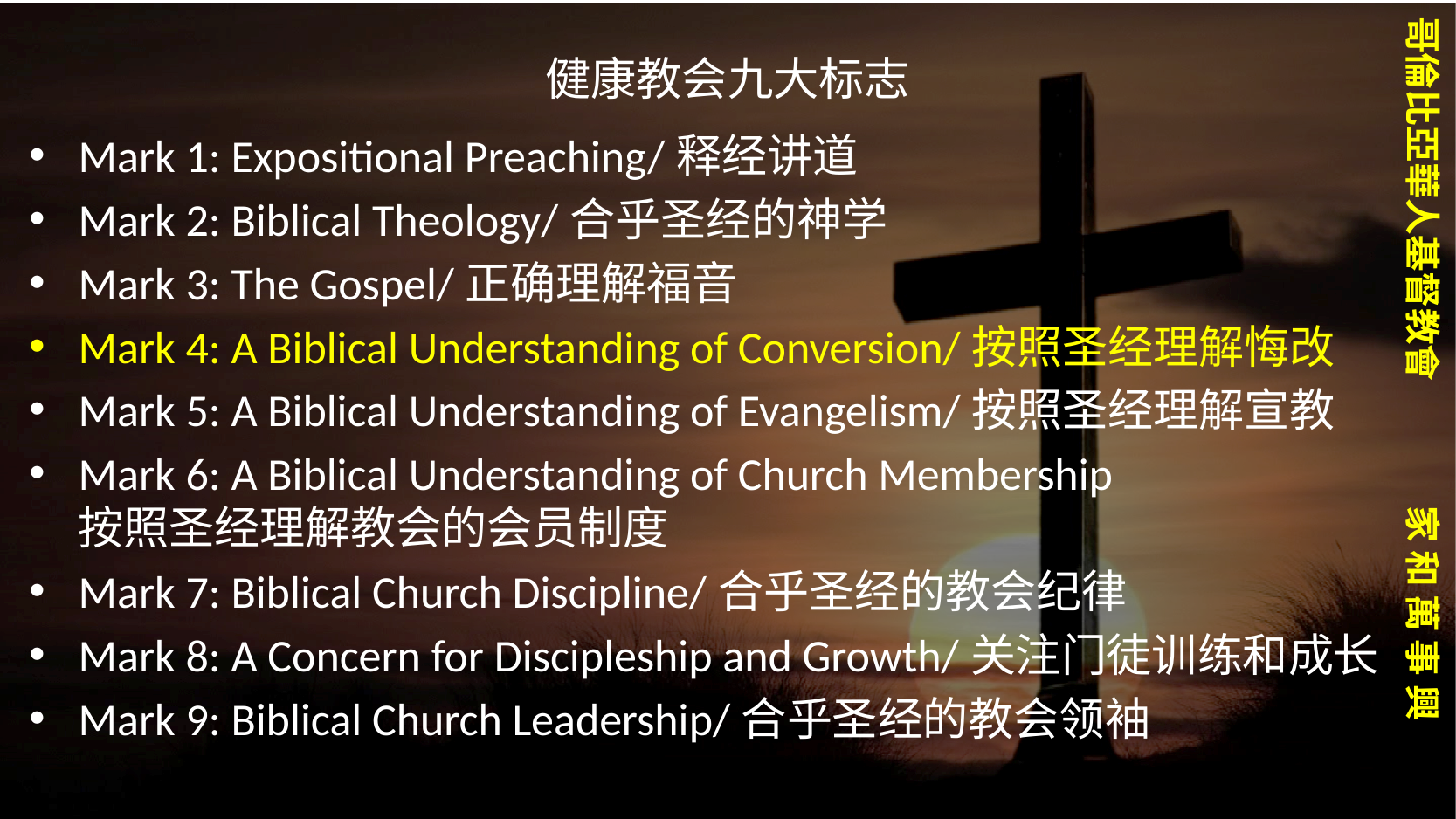

# 健康教会九大标志
Mark 1: Expositional Preaching/释经讲道
Mark 2: Biblical Theology/合乎圣经的神学
Mark 3: The Gospel/正确理解福音
Mark 4: A Biblical Understanding of Conversion/按照圣经理解悔改
Mark 5: A Biblical Understanding of Evangelism/按照圣经理解宣教
Mark 6: A Biblical Understanding of Church Membership
按照圣经理解教会的会员制度
Mark 7: Biblical Church Discipline/合乎圣经的教会纪律
Mark 8: A Concern for Discipleship and Growth/关注门徒训练和成长
Mark 9: Biblical Church Leadership/合乎圣经的教会领袖